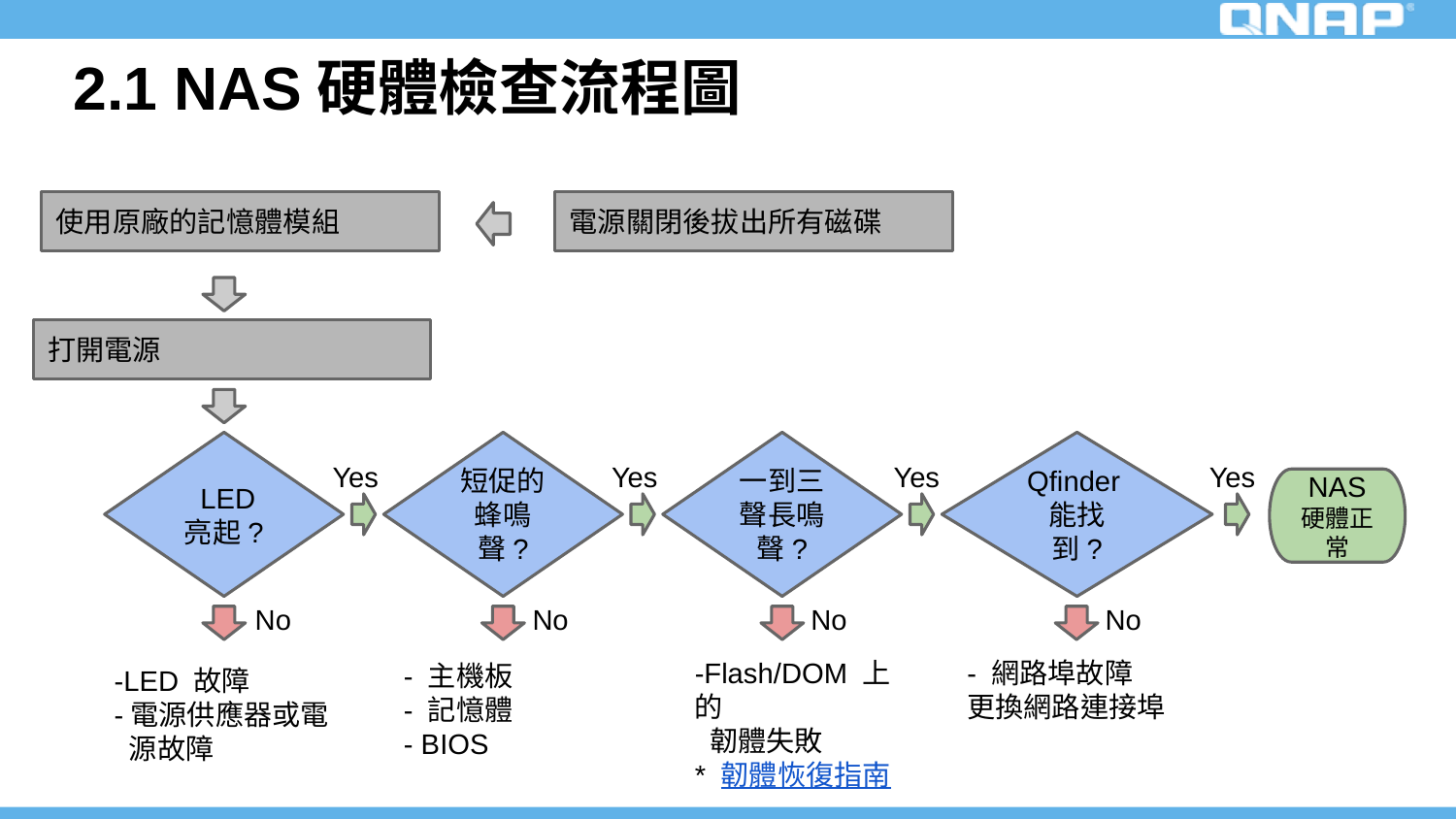

# 2.1 NAS硬體檢查流程圖
電源關閉後拔出所有磁碟
使用原廠的記憶體模組

打開電源

 LED 亮起?
短促的蜂鳴聲?
一到三聲長鳴聲?
Qfinder能找到?
Yes
Yes
Yes
Yes
NAS 硬體正常

No
No
No
No

-Flash/DOM 上的
 韌體失敗
* 韌體恢復指南
- 網路埠故障
更換網路連接埠
- 主機板
- 記憶體
- BIOS
-LED 故障
-電源供應器或電
 源故障